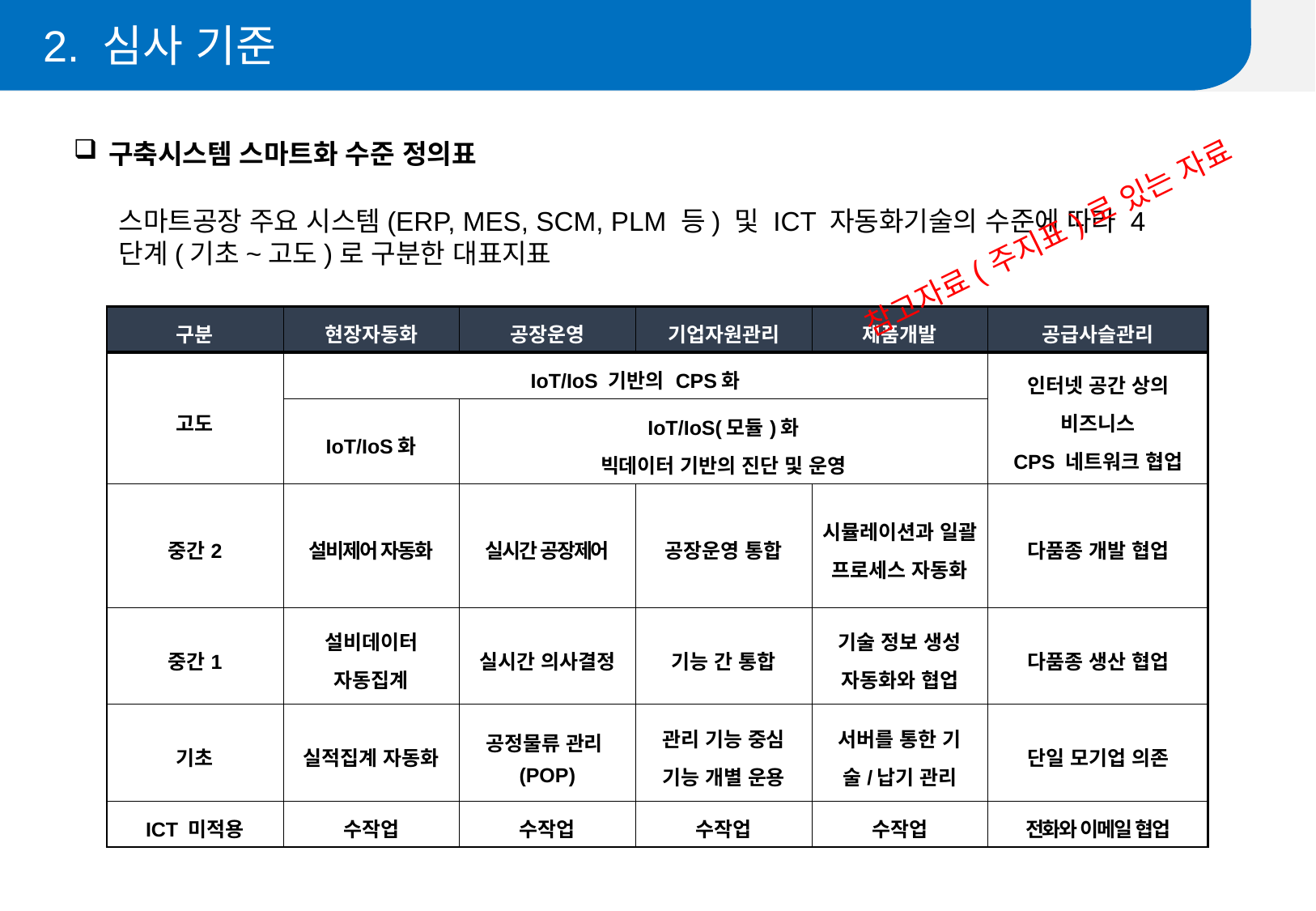

2. 심사 기준
구축시스템 스마트화 수준 정의표
스마트공장 주요 시스템(ERP, MES, SCM, PLM 등) 및 ICT 자동화기술의 수준에 따라 4단계(기초~고도)로 구분한 대표지표
참고자료(주지표)로 있는 자료
| 구분 | 현장자동화 | 공장운영 | 기업자원관리 | 제품개발 | 공급사슬관리 |
| --- | --- | --- | --- | --- | --- |
| 고도 | IoT/IoS 기반의 CPS화 |  |  |  | 인터넷 공간 상의 비즈니스 CPS 네트워크 협업 |
|  | IoT/IoS화 | IoT/IoS(모듈)화 빅데이터 기반의 진단 및 운영 |  |  |  |
| 중간2 | 설비제어 자동화 | 실시간 공장제어 | 공장운영 통합 | 시뮬레이션과 일괄 프로세스 자동화 | 다품종 개발 협업 |
| 중간1 | 설비데이터 자동집계 | 실시간 의사결정 | 기능 간 통합 | 기술 정보 생성 자동화와 협업 | 다품종 생산 협업 |
| 기초 | 실적집계 자동화 | 공정물류 관리(POP) | 관리 기능 중심 기능 개별 운용 | 서버를 통한 기술/납기 관리 | 단일 모기업 의존 |
| ICT 미적용 | 수작업 | 수작업 | 수작업 | 수작업 | 전화와 이메일 협업 |